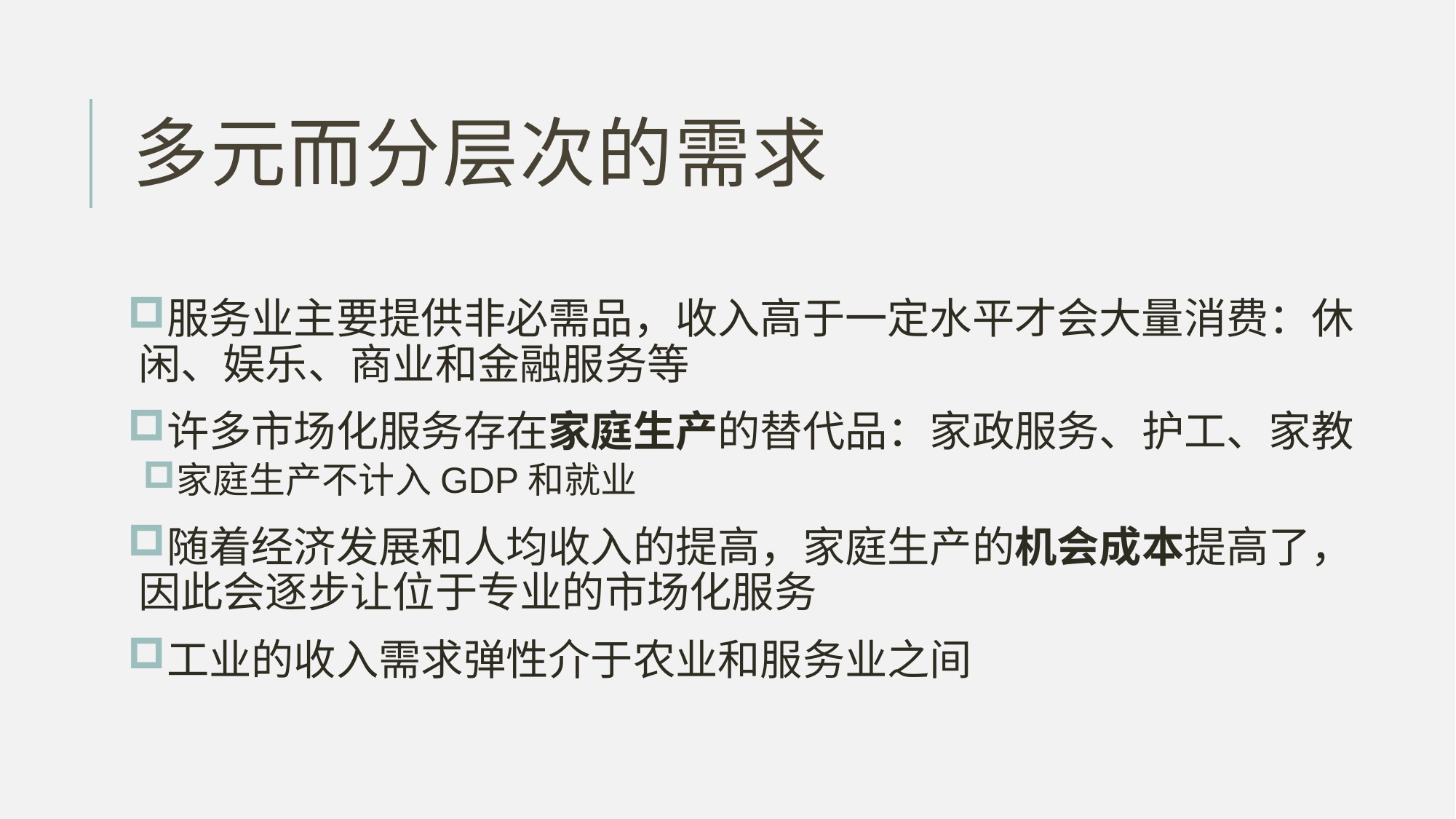

# 多元而分层次的需求
服务业主要提供非必需品，收入高于一定水平才会大量消费：休闲、娱乐、商业和金融服务等
许多市场化服务存在家庭生产的替代品：家政服务、护工、家教
家庭生产不计入GDP和就业
随着经济发展和人均收入的提高，家庭生产的机会成本提高了，因此会逐步让位于专业的市场化服务
工业的收入需求弹性介于农业和服务业之间